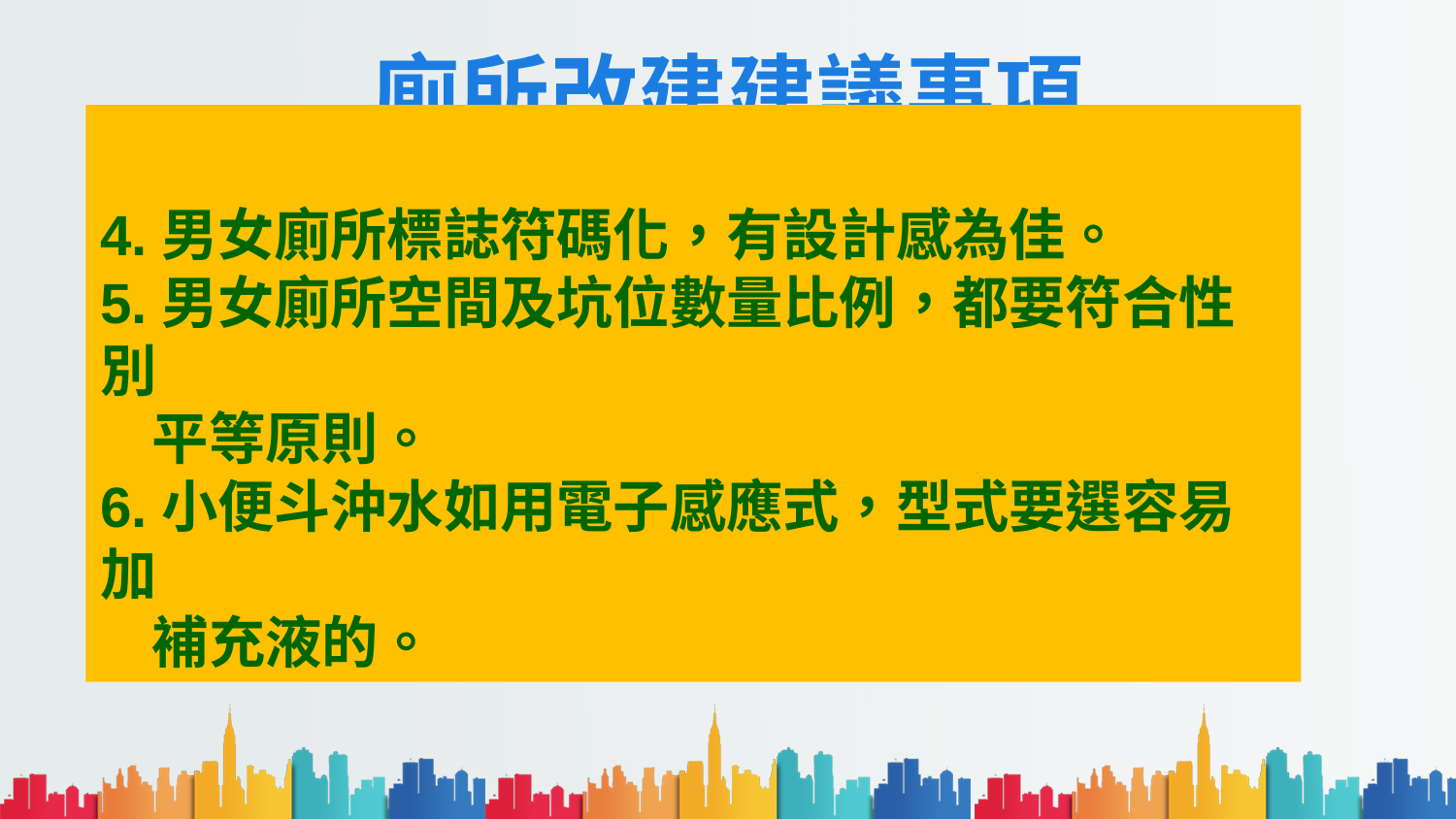

# 廁所改建建議事項

4.男女廁所標誌符碼化，有設計感為佳。
5.男女廁所空間及坑位數量比例，都要符合性別
   平等原則。
6.小便斗沖水如用電子感應式，型式要選容易加
   補充液的。
85%
60%
55%
40%